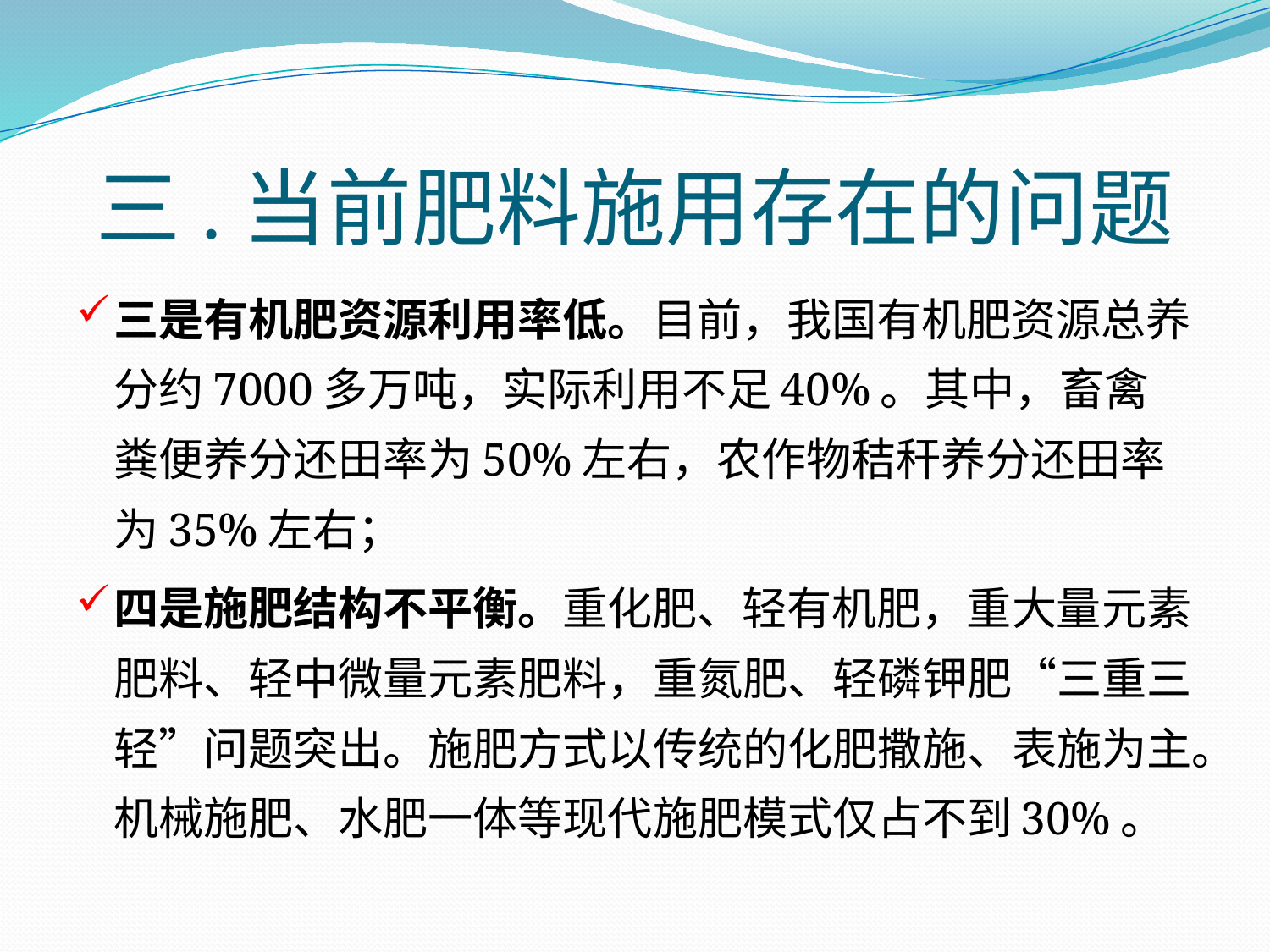

# 三.当前肥料施用存在的问题
三是有机肥资源利用率低。目前，我国有机肥资源总养分约7000多万吨，实际利用不足40%。其中，畜禽粪便养分还田率为50%左右，农作物秸秆养分还田率为35%左右；
四是施肥结构不平衡。重化肥、轻有机肥，重大量元素肥料、轻中微量元素肥料，重氮肥、轻磷钾肥“三重三轻”问题突出。施肥方式以传统的化肥撒施、表施为主。机械施肥、水肥一体等现代施肥模式仅占不到30%。